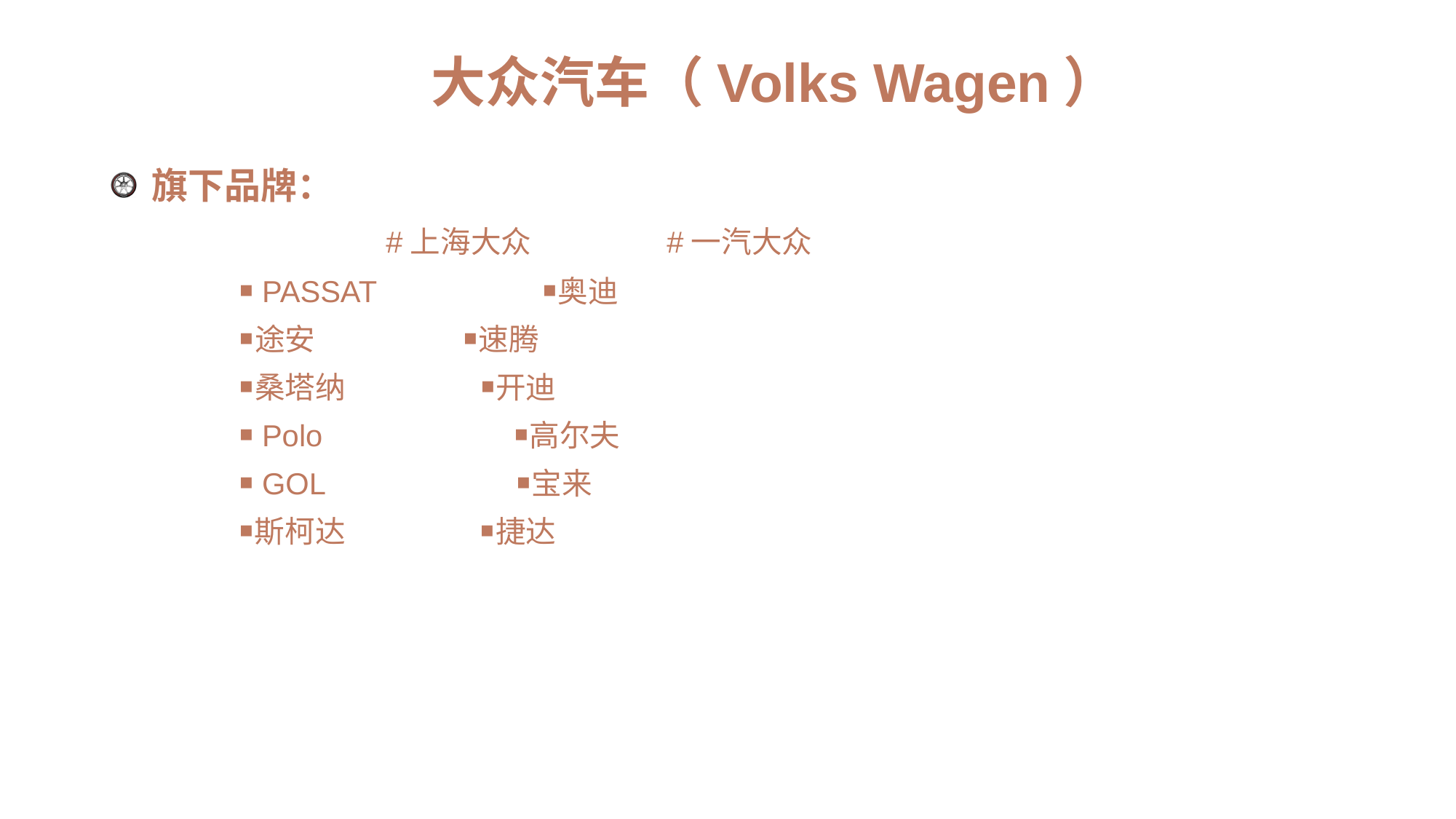

大众汽车（Volks Wagen）
旗下品牌：
                           #上海大众                   #一汽大众
                  ￭PASSAT                   ￭奥迪
                  ￭途安                      ￭速腾
                  ￭桑塔纳                    ￭开迪
                  ￭Polo                      ￭高尔夫
                  ￭GOL                      ￭宝来
                  ￭斯柯达                    ￭捷达